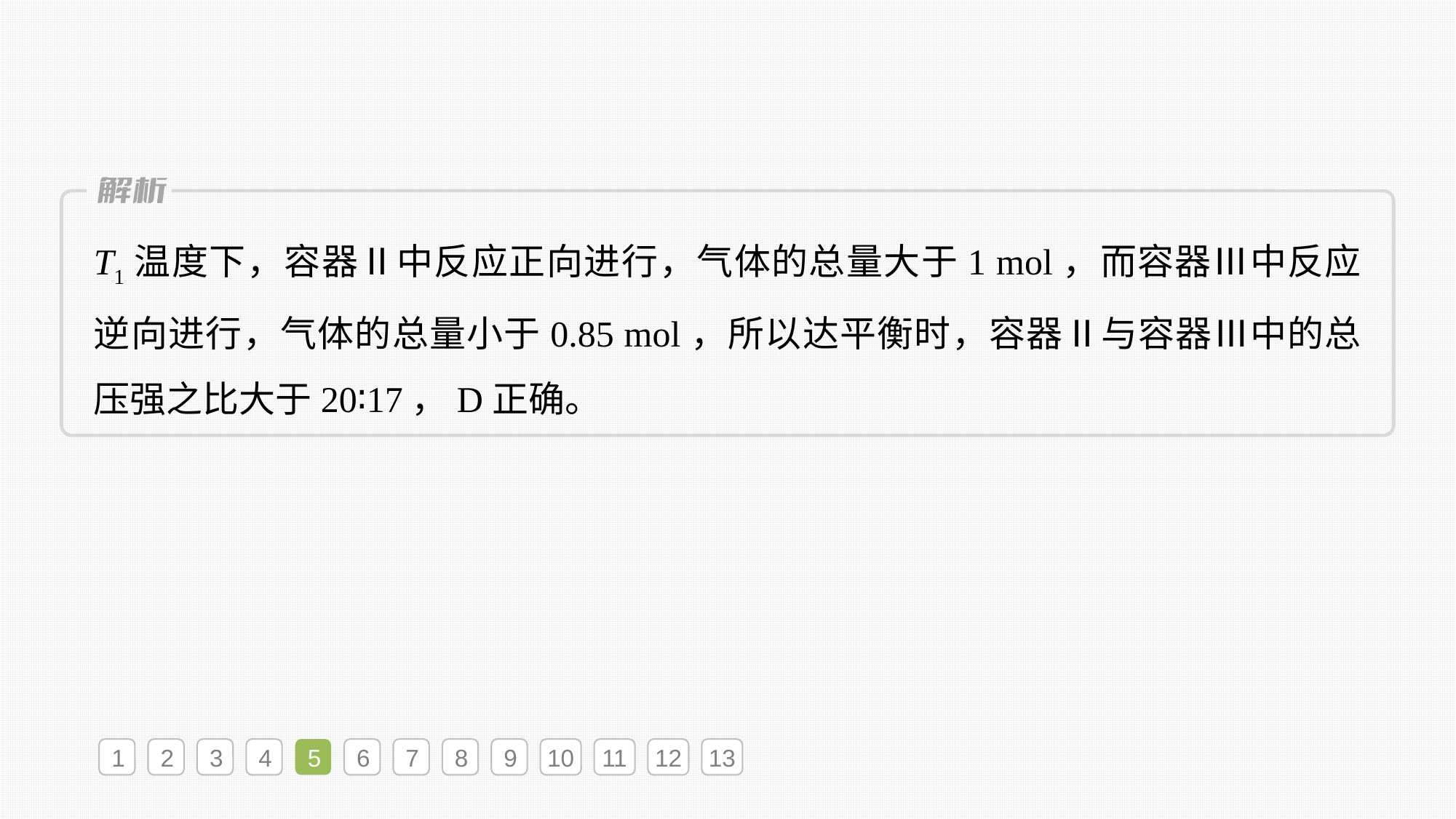

T1温度下，容器Ⅱ中反应正向进行，气体的总量大于1 mol，而容器Ⅲ中反应逆向进行，气体的总量小于0.85 mol，所以达平衡时，容器Ⅱ与容器Ⅲ中的总压强之比大于20∶17，D正确。
1
2
3
4
5
6
7
8
9
10
11
12
13